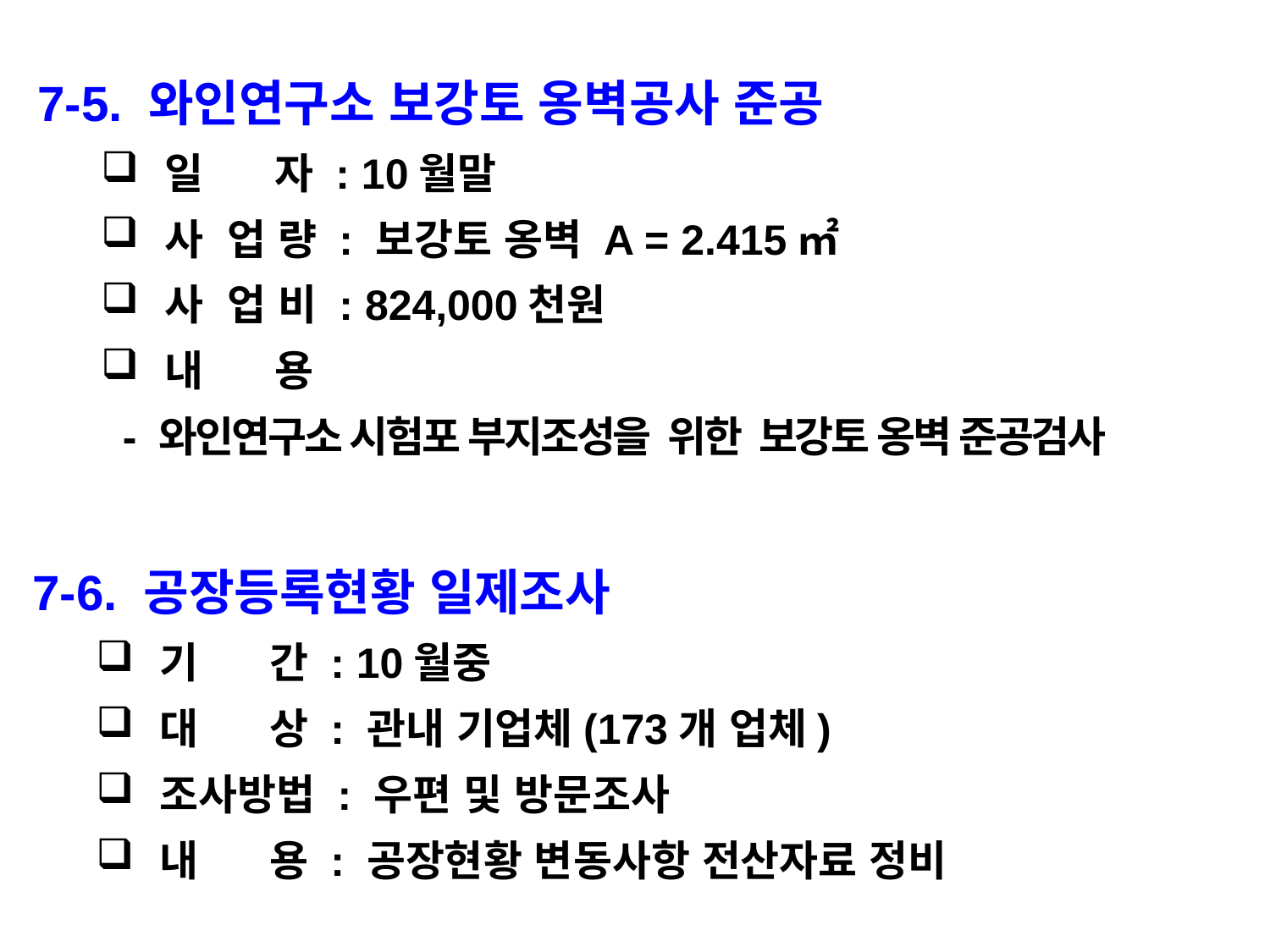

7-5. 와인연구소 보강토 옹벽공사 준공
일      자 : 10월말
사  업 량 : 보강토 옹벽 A = 2.415㎡
사  업 비 : 824,000천원
내      용
  - 와인연구소 시험포 부지조성을  위한  보강토 옹벽 준공검사

7-6. 공장등록현황 일제조사
기      간 : 10월중
대      상 : 관내 기업체(173개 업체)
조사방법 : 우편 및 방문조사
내      용 : 공장현황 변동사항 전산자료 정비